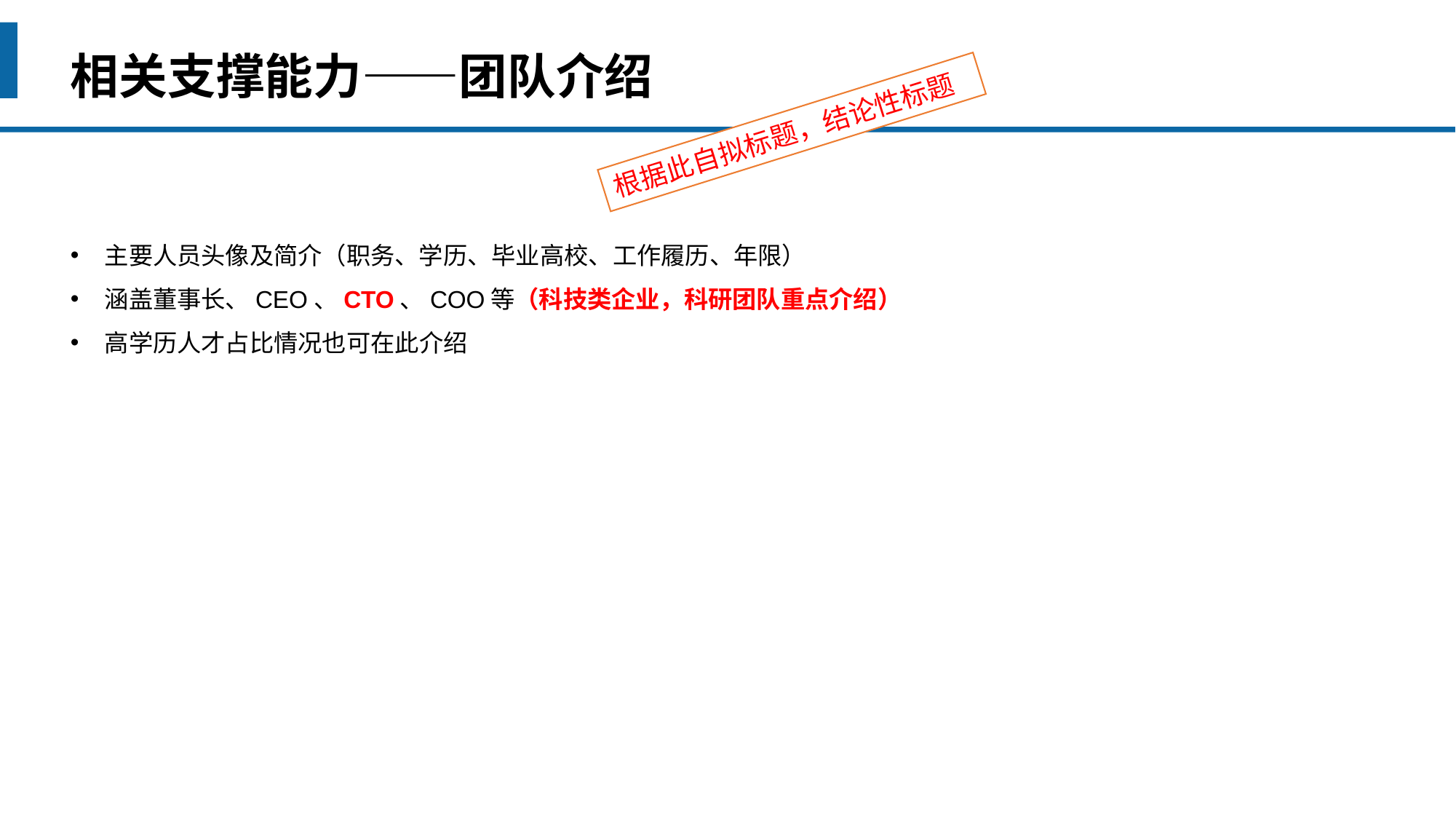

相关支撑能力——团队介绍
根据此自拟标题，结论性标题

主要人员头像及简介（职务、学历、毕业高校、工作履历、年限）
涵盖董事长、CEO、CTO、COO等（科技类企业，科研团队重点介绍）
高学历人才占比情况也可在此介绍